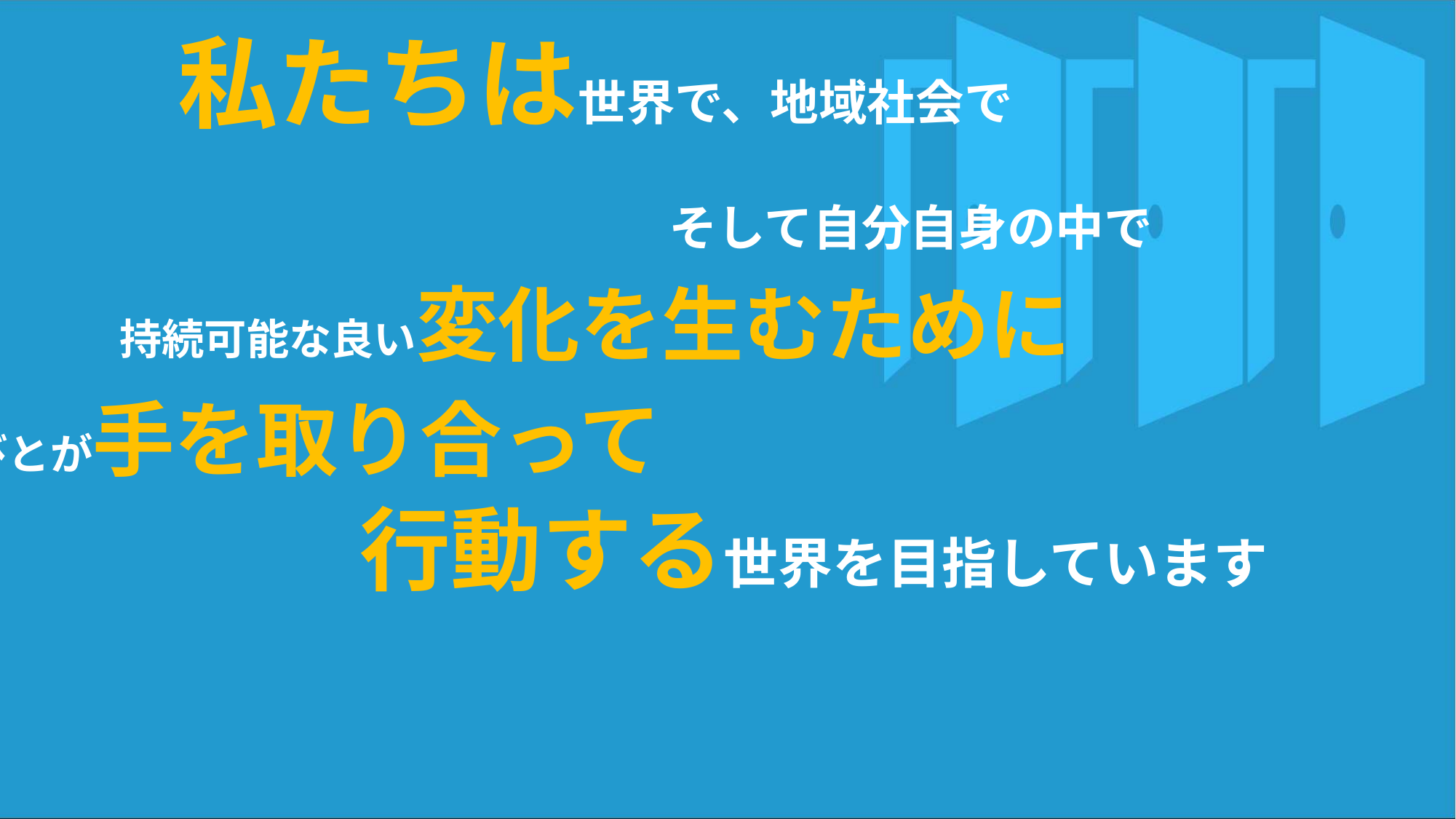

私たちは世界で、地域社会で
　　　　　　　　　　　　　そして自分自身の中で
持続可能な良い変化を生むために
人びとが手を取り合って
　　　　　　行動する世界を目指しています